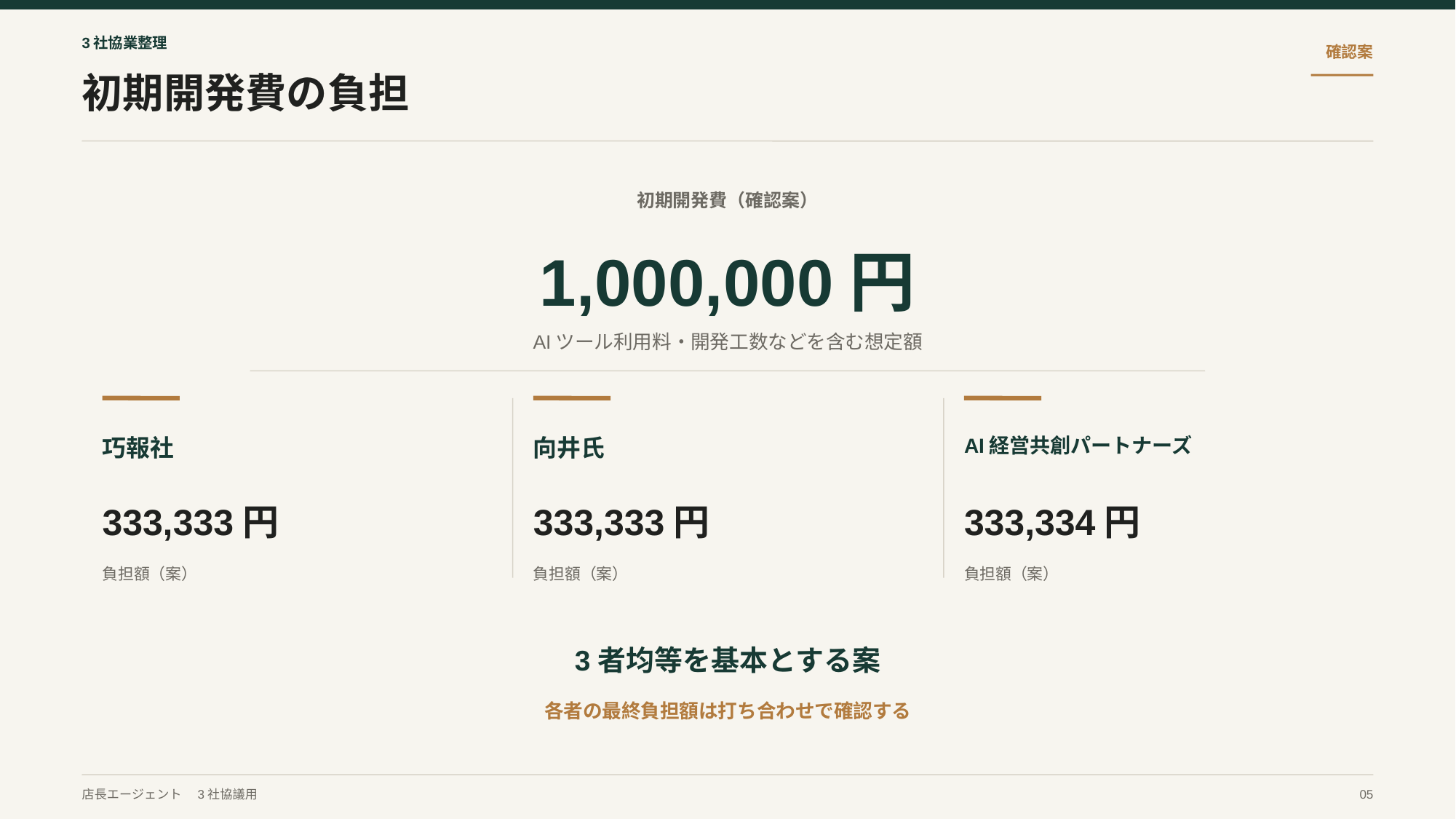

3社協業整理
確認案
初期開発費の負担

初期開発費（確認案）
1,000,000円
AIツール利用料・開発工数などを含む想定額

巧報社
向井氏
AI経営共創パートナーズ
333,333円
333,333円
333,334円
負担額（案）
負担額（案）
負担額（案）
3者均等を基本とする案
各者の最終負担額は打ち合わせで確認する

店長エージェント　3社協議用
05